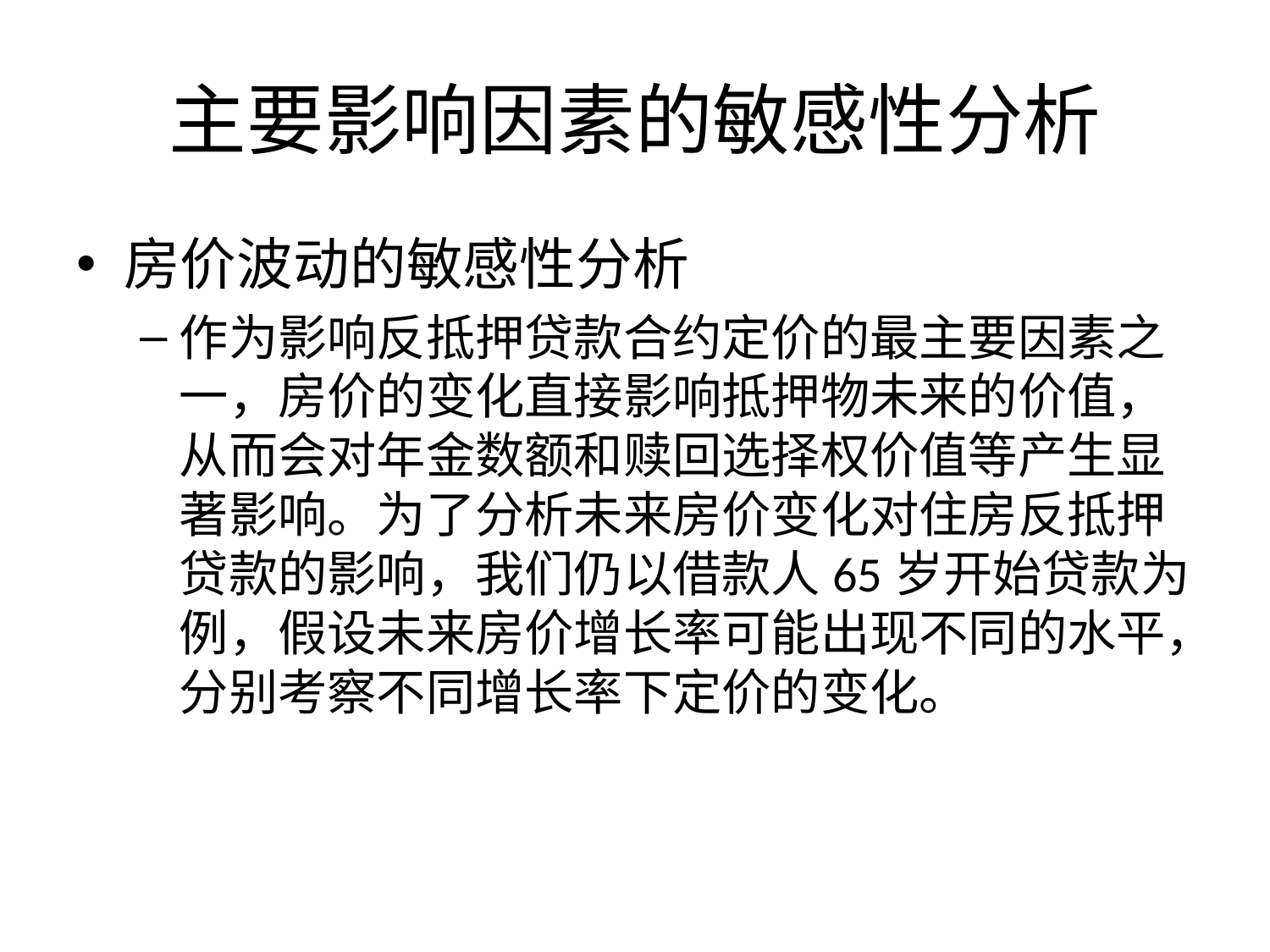

# 主要影响因素的敏感性分析
房价波动的敏感性分析
作为影响反抵押贷款合约定价的最主要因素之一，房价的变化直接影响抵押物未来的价值，从而会对年金数额和赎回选择权价值等产生显著影响。为了分析未来房价变化对住房反抵押贷款的影响，我们仍以借款人65岁开始贷款为例，假设未来房价增长率可能出现不同的水平，分别考察不同增长率下定价的变化。